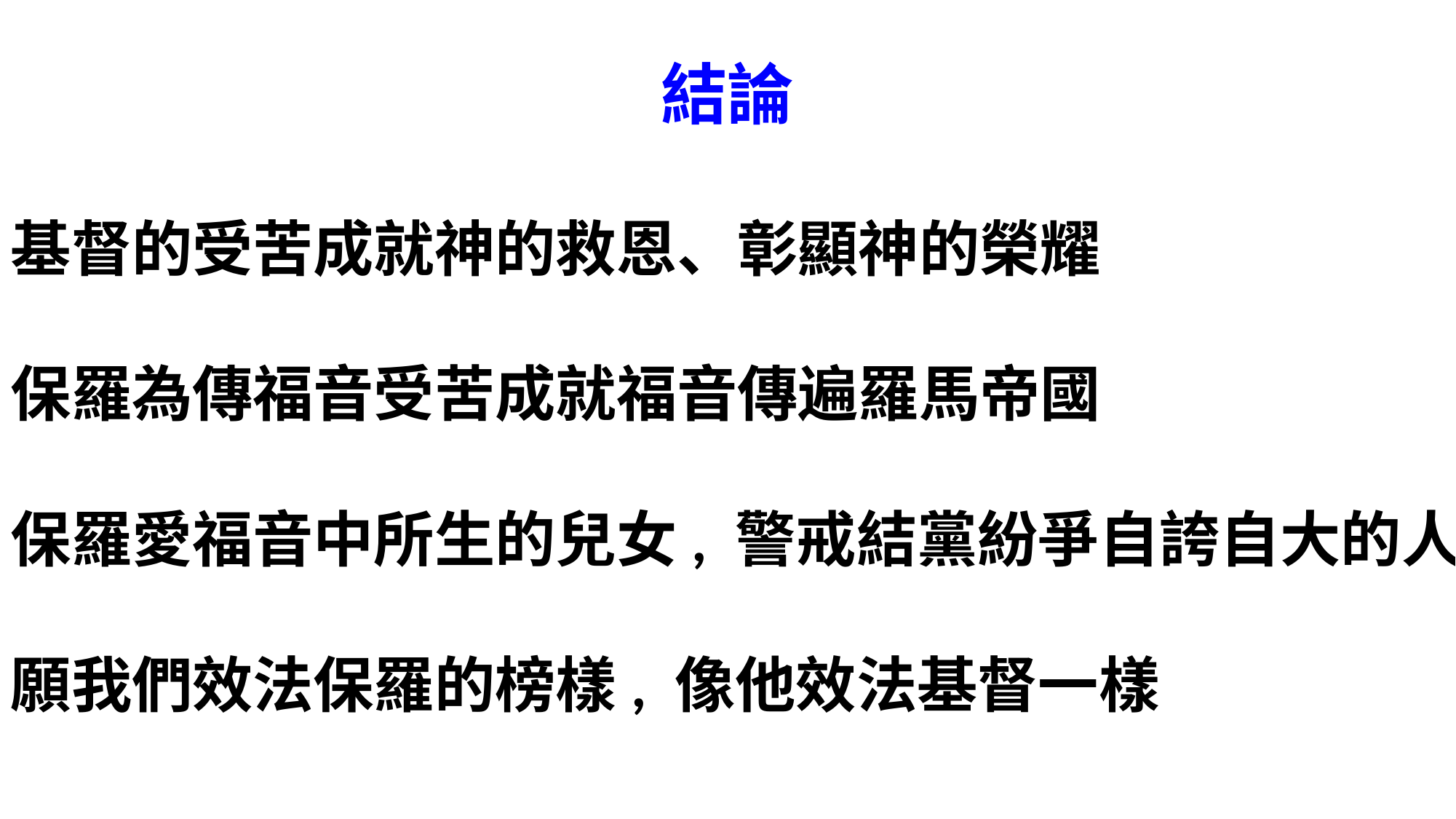

# 結論
基督的受苦成就神的救恩、彰顯神的榮耀

保羅為傳福音受苦成就福音傳遍羅馬帝國

保羅愛福音中所生的兒女, 警戒結黨紛爭自誇自大的人

願我們效法保羅的榜樣, 像他效法基督一樣